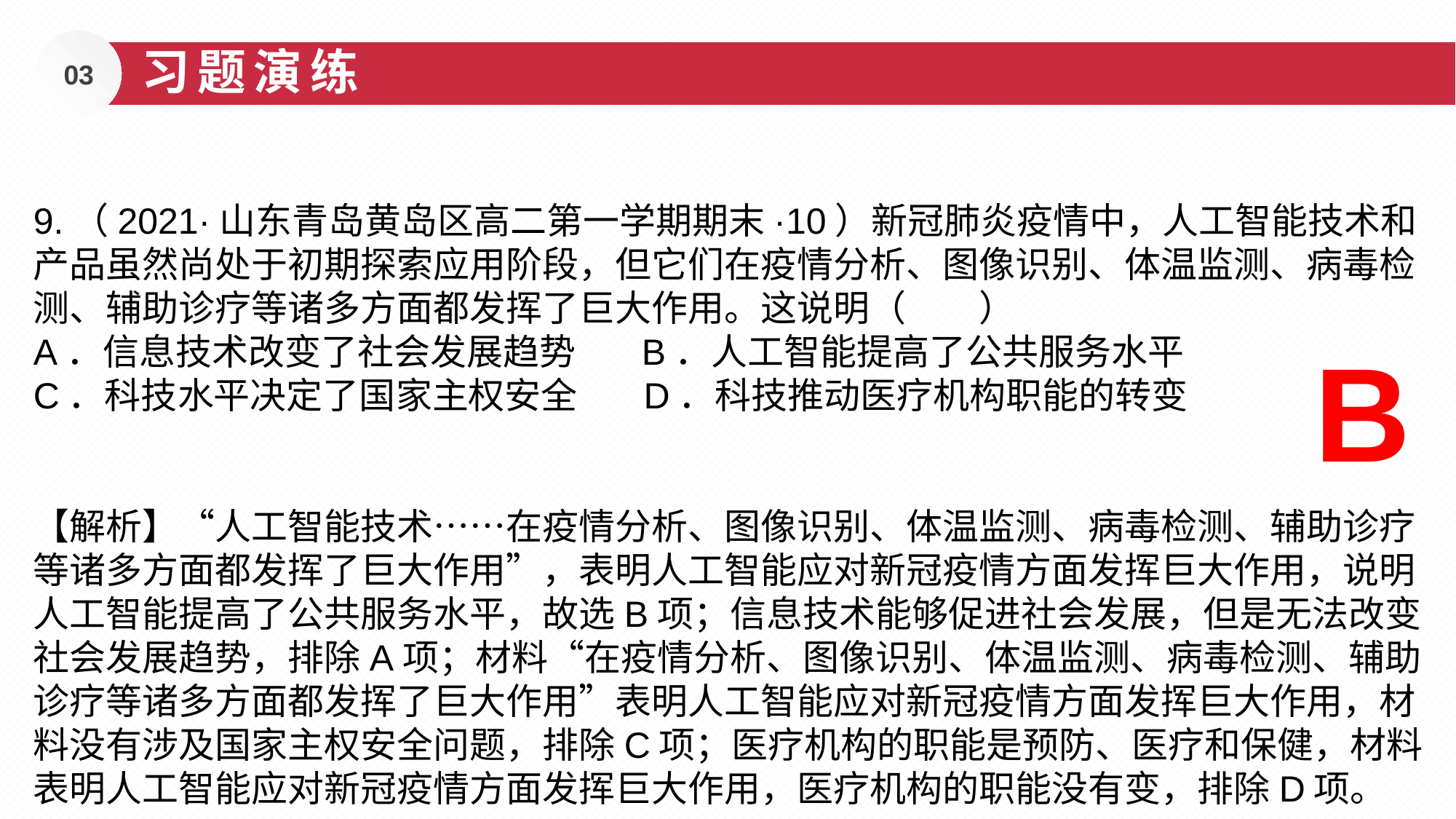

03
习题演练

9.（2021·山东青岛黄岛区高二第一学期期末·10）新冠肺炎疫情中，人工智能技术和产品虽然尚处于初期探索应用阶段，但它们在疫情分析、图像识别、体温监测、病毒检测、辅助诊疗等诸多方面都发挥了巨大作用。这说明（　　）
A．信息技术改变了社会发展趋势       B．人工智能提高了公共服务水平
C．科技水平决定了国家主权安全       D．科技推动医疗机构职能的转变

【解析】“人工智能技术……在疫情分析、图像识别、体温监测、病毒检测、辅助诊疗等诸多方面都发挥了巨大作用”，表明人工智能应对新冠疫情方面发挥巨大作用，说明人工智能提高了公共服务水平，故选B项；信息技术能够促进社会发展，但是无法改变社会发展趋势，排除A项；材料“在疫情分析、图像识别、体温监测、病毒检测、辅助诊疗等诸多方面都发挥了巨大作用”表明人工智能应对新冠疫情方面发挥巨大作用，材料没有涉及国家主权安全问题，排除C项；医疗机构的职能是预防、医疗和保健，材料表明人工智能应对新冠疫情方面发挥巨大作用，医疗机构的职能没有变，排除D项。
B